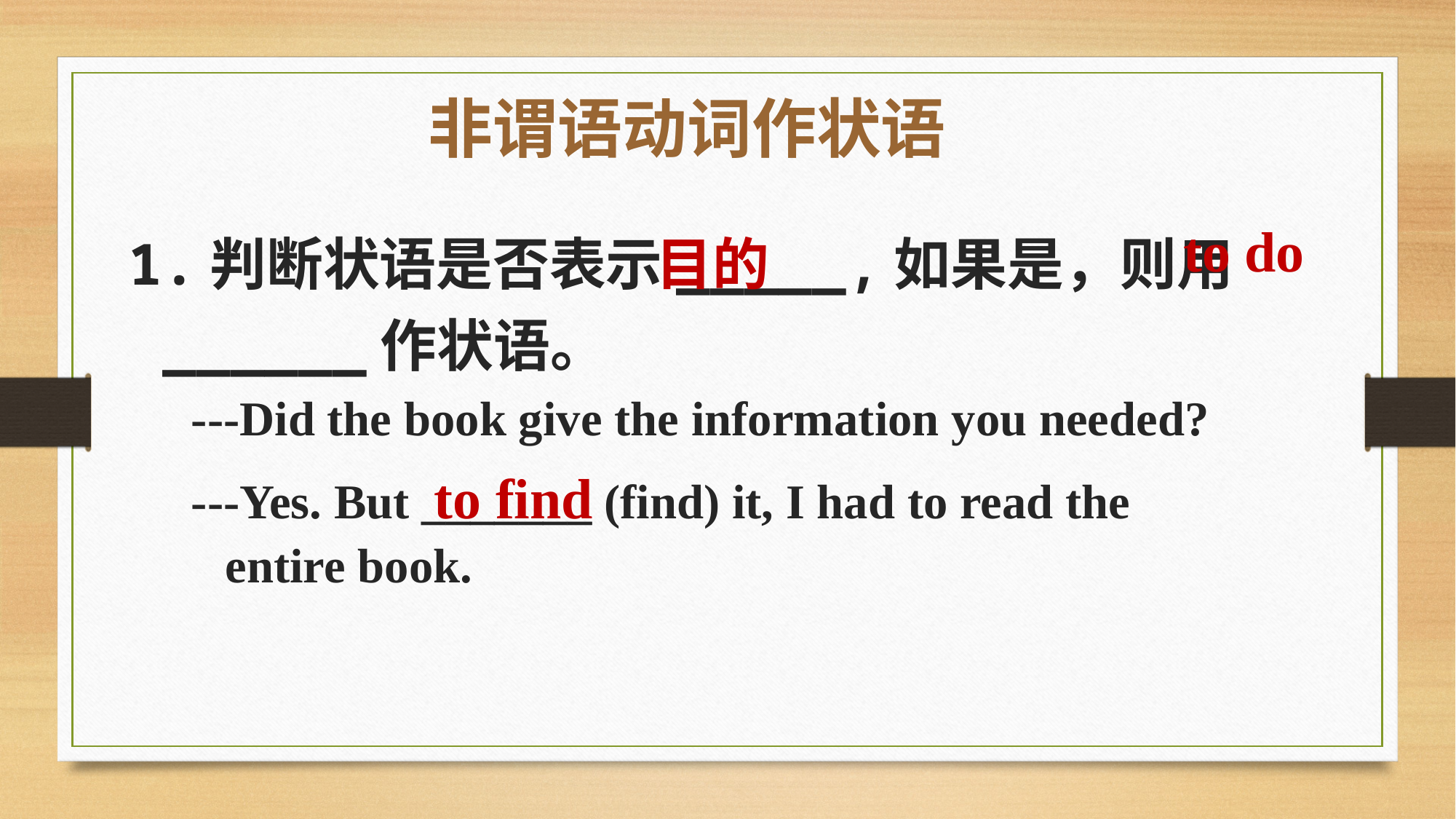

非谓语动词作状语
1.判断状语是否表示_____,如果是，则用______作状语。
to do
目的
---Did the book give the information you needed?
---Yes. But _______ (find) it, I had to read the entire book.
to find